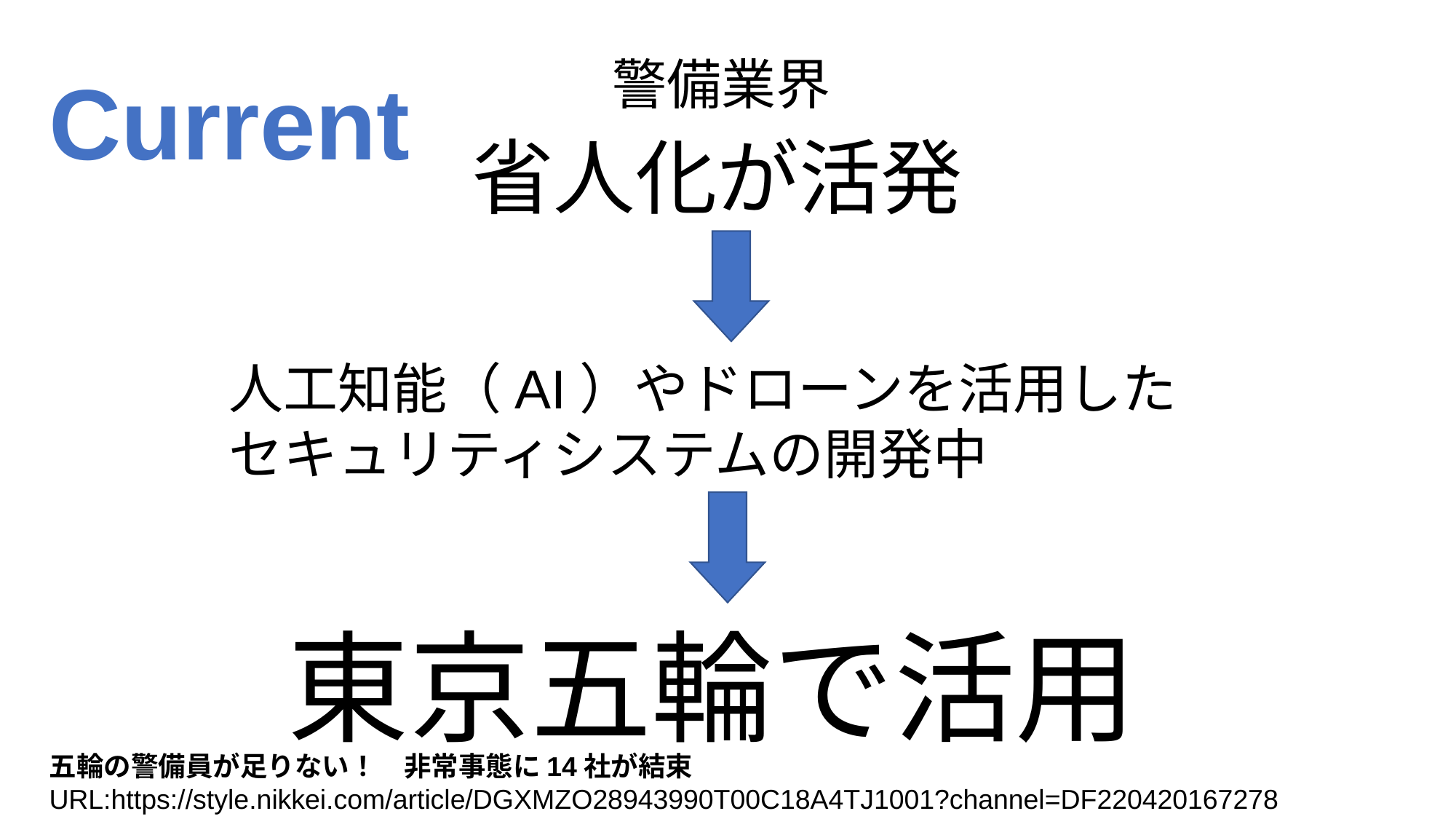

警備業界
Current
省人化が活発

人工知能（AI）やドローンを活用した
セキュリティシステムの開発中

東京五輪で活用
五輪の警備員が足りない！　非常事態に14社が結束
URL:https://style.nikkei.com/article/DGXMZO28943990T00C18A4TJ1001?channel=DF220420167278